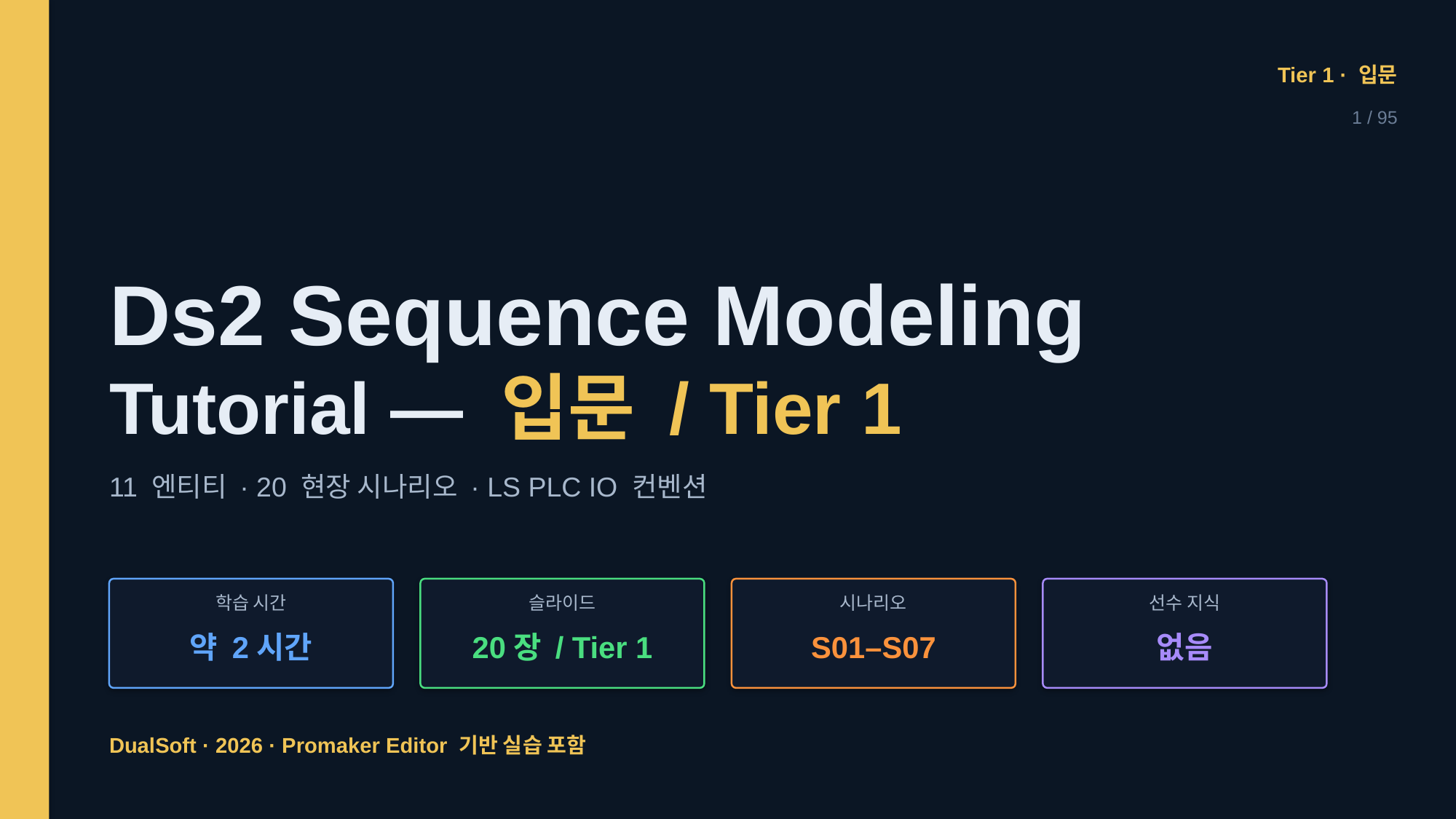

Tier 1 · 입문
1 / 95
Ds2 Sequence Modeling
Tutorial — 입문 / Tier 1
11 엔티티 · 20 현장 시나리오 · LS PLC IO 컨벤션

학습 시간
슬라이드
시나리오
선수 지식
약 2시간
20장 / Tier 1
S01–S07
없음
DualSoft · 2026 · Promaker Editor 기반 실습 포함